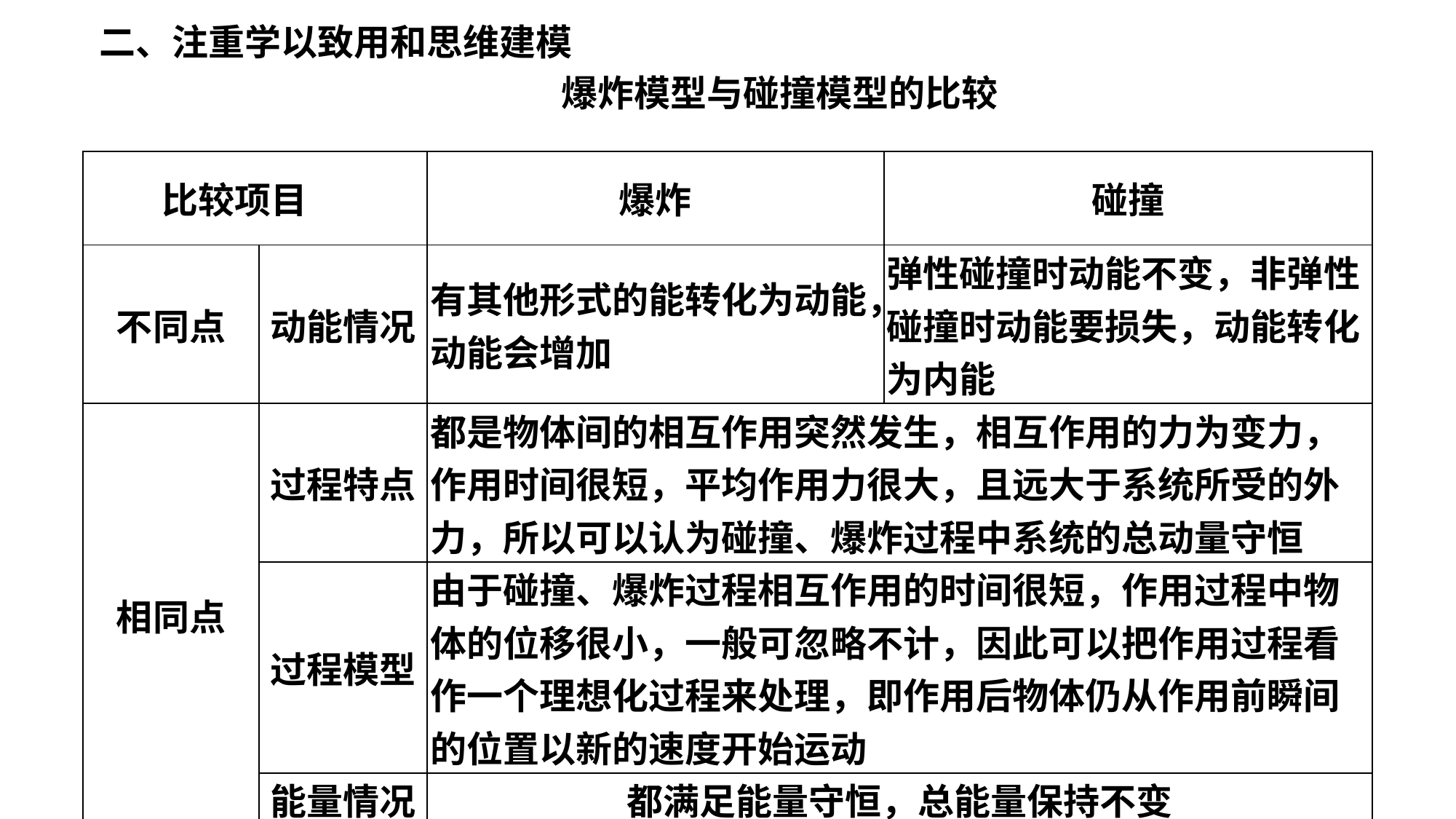

二、注重学以致用和思维建模
爆炸模型与碰撞模型的比较

| 比较项目 |  | 爆炸 | 碰撞 |
| --- | --- | --- | --- |
| 不同点 | 动能情况 | 有其他形式的能转化为动能，动能会增加 | 弹性碰撞时动能不变，非弹性碰撞时动能要损失，动能转化为内能 |
| 相同点 | 过程特点 | 都是物体间的相互作用突然发生，相互作用的力为变力，作用时间很短，平均作用力很大，且远大于系统所受的外力，所以可以认为碰撞、爆炸过程中系统的总动量守恒 |  |
|  | 过程模型 | 由于碰撞、爆炸过程相互作用的时间很短，作用过程中物体的位移很小，一般可忽略不计，因此可以把作用过程看作一个理想化过程来处理，即作用后物体仍从作用前瞬间的位置以新的速度开始运动 |  |
|  | 能量情况 | 都满足能量守恒，总能量保持不变 |  |